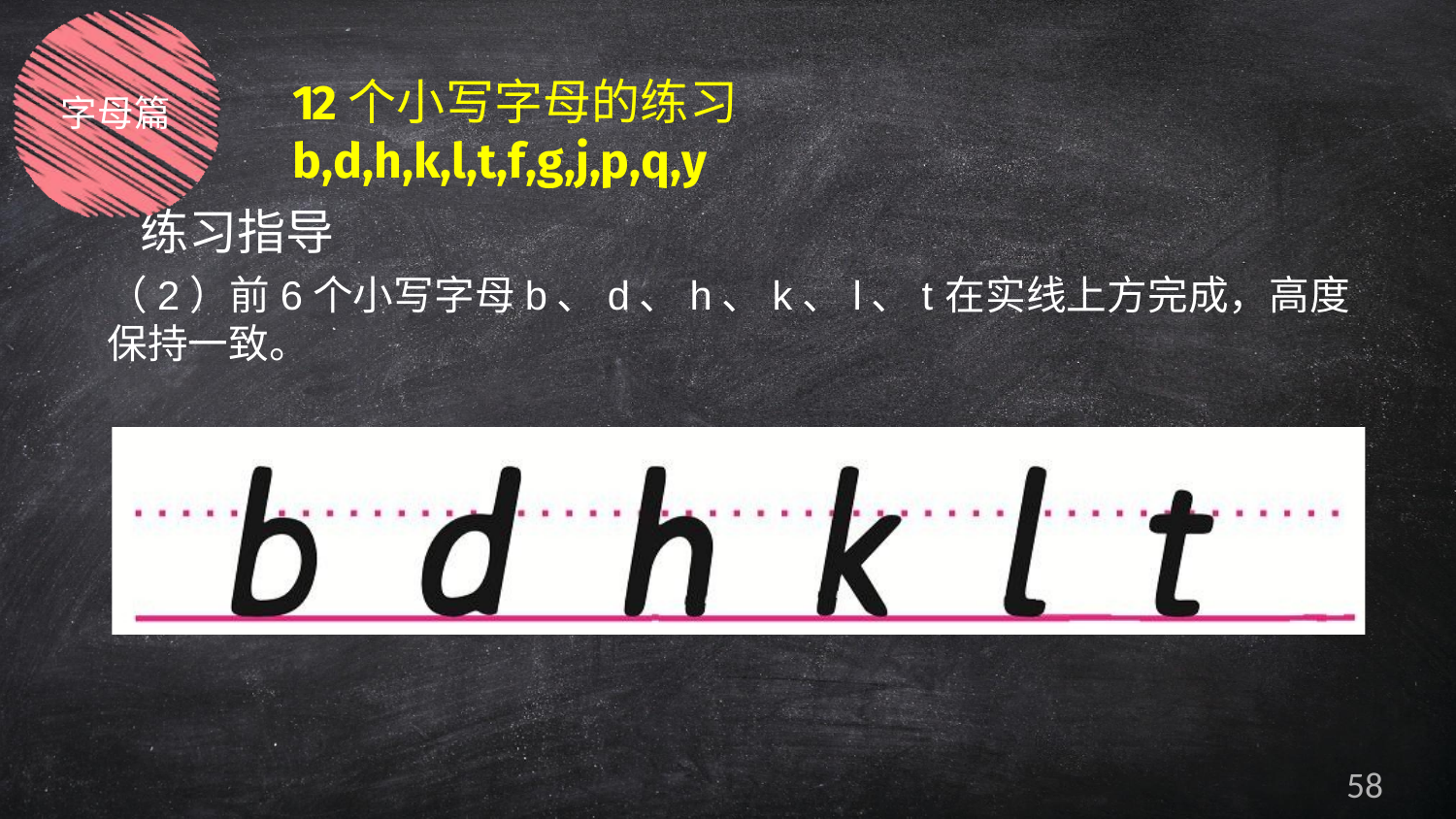

# 12个小写字母的练习b,d,h,k,l,t,f,g,j,p,q,y
字母篇
练习指导
（2）前6个小写字母b、d、h、k、l、t在实线上方完成，高度保持一致。

58